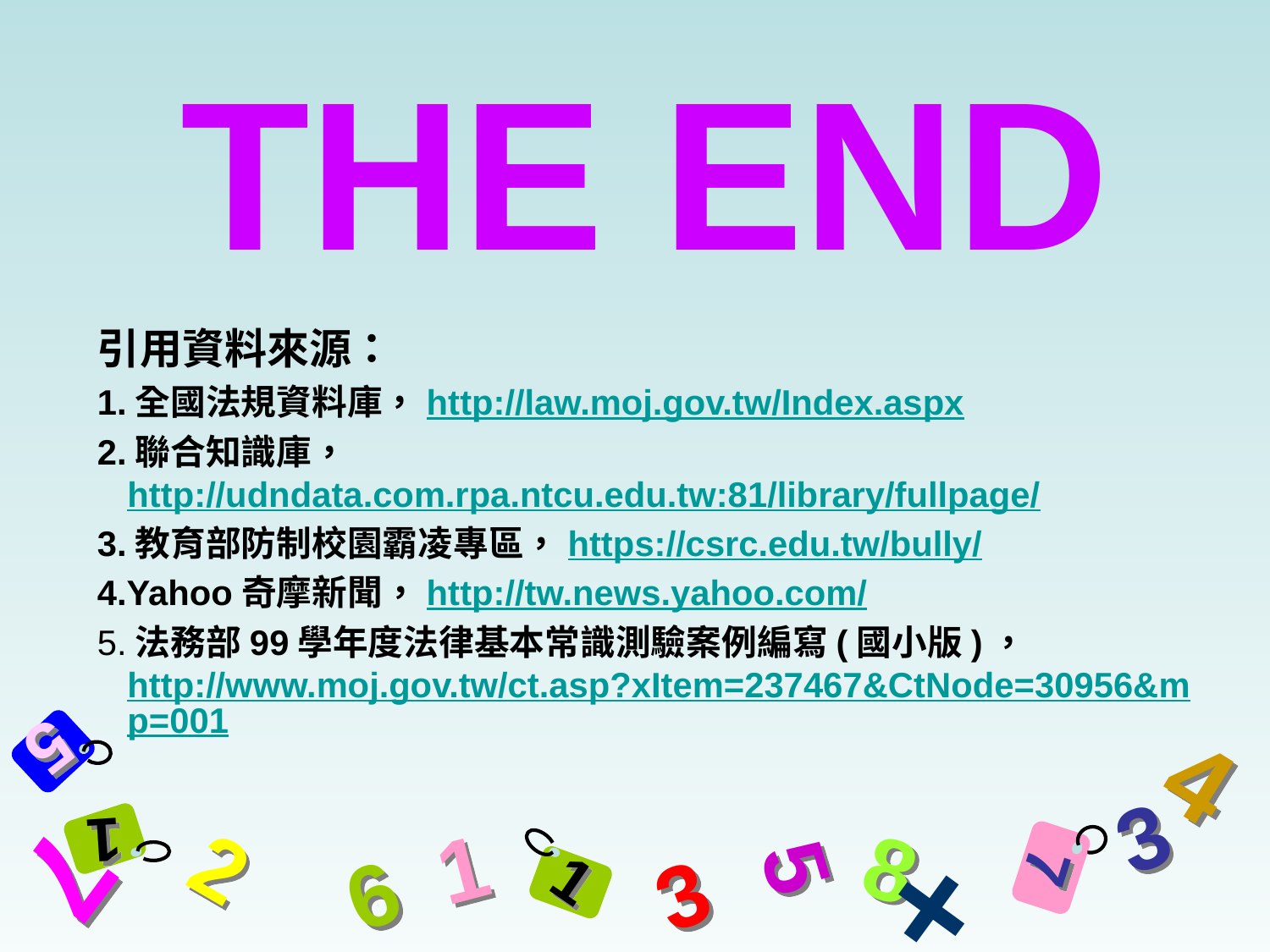

# THE END
引用資料來源：
1.全國法規資料庫，http://law.moj.gov.tw/Index.aspx
2.聯合知識庫，http://udndata.com.rpa.ntcu.edu.tw:81/library/fullpage/
3.教育部防制校園霸凌專區，https://csrc.edu.tw/bully/
4.Yahoo奇摩新聞，http://tw.news.yahoo.com/
5.法務部99學年度法律基本常識測驗案例編寫(國小版)，http://www.moj.gov.tw/ct.asp?xItem=237467&CtNode=30956&mp=001